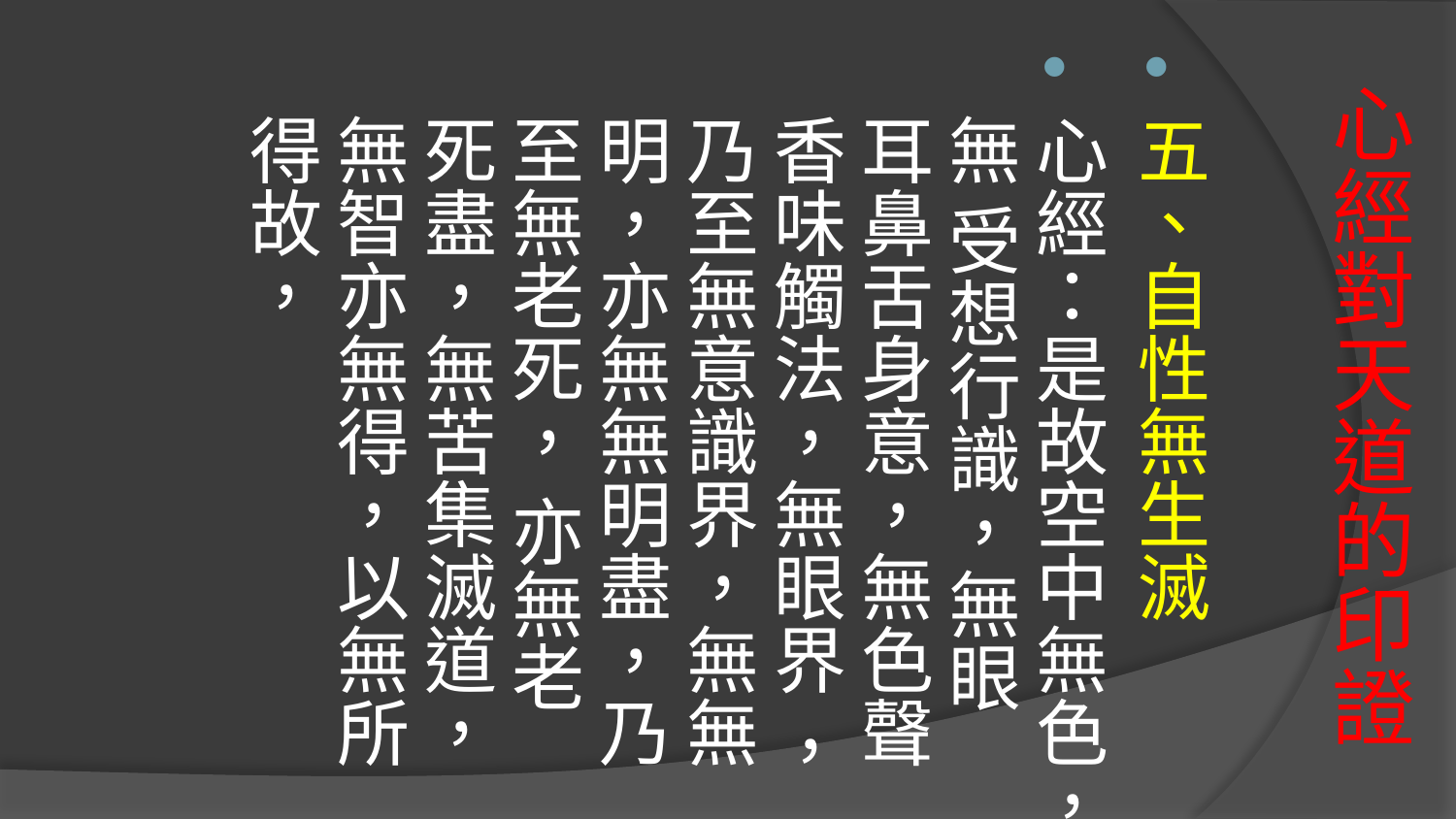

五、自性無生滅
心經：是故空中無色，無 受想行識，無眼耳鼻舌身意，無色聲香味觸法，無眼界 ，乃至無意識界，無無明，亦無無明盡，乃至無老死， 亦無老死盡，無苦集滅道，無智亦無得，以無所得故，

# 心經對天道的印證